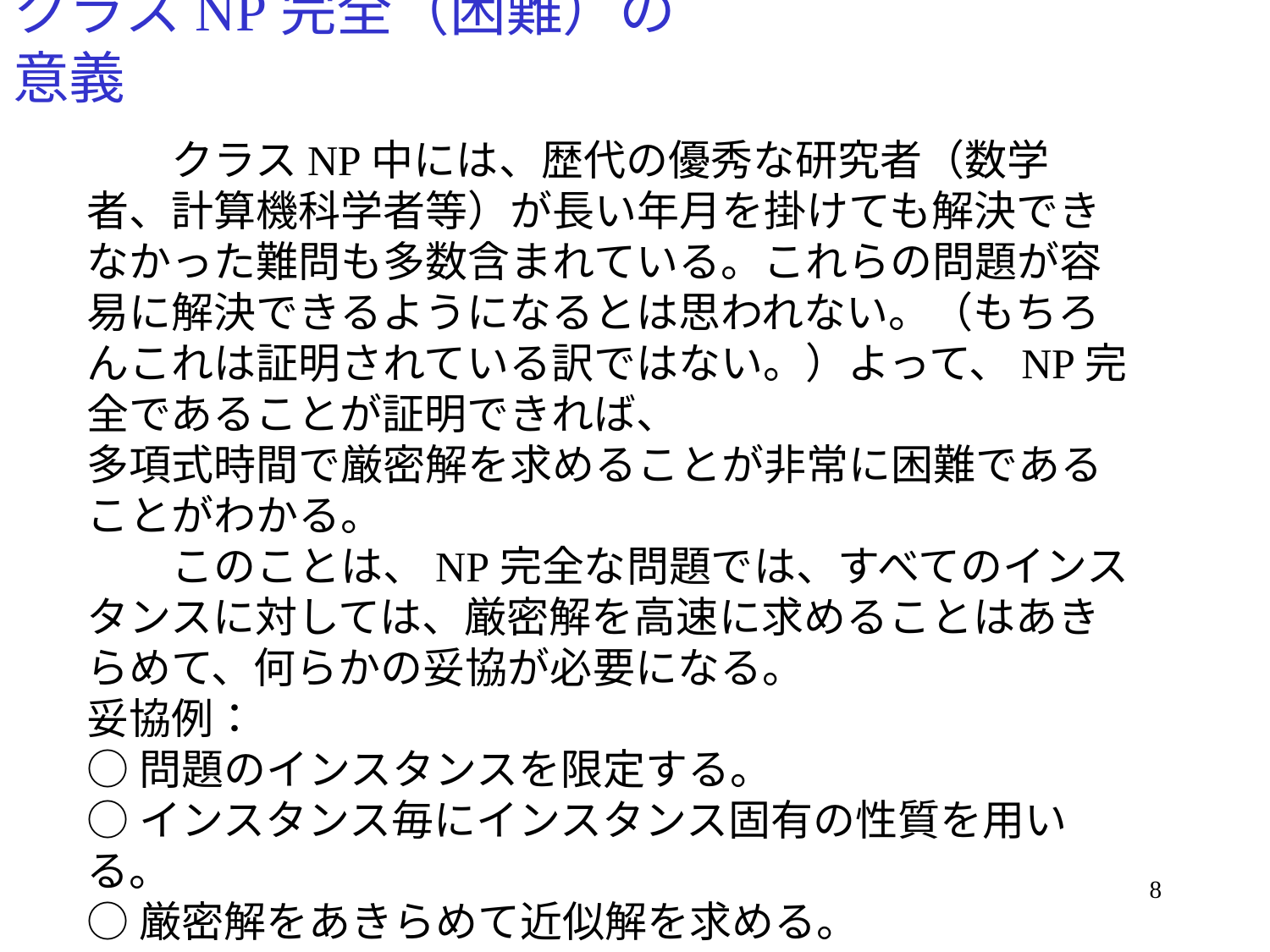

# クラスNP完全（困難）の意義
　　クラスNP中には、歴代の優秀な研究者（数学者、計算機科学者等）が長い年月を掛けても解決できなかった難問も多数含まれている。これらの問題が容易に解決できるようになるとは思われない。（もちろんこれは証明されている訳ではない。）よって、NP完全であることが証明できれば、
多項式時間で厳密解を求めることが非常に困難であることがわかる。
　　このことは、NP完全な問題では、すべてのインスタンスに対しては、厳密解を高速に求めることはあきらめて、何らかの妥協が必要になる。
妥協例：
○問題のインスタンスを限定する。
○インスタンス毎にインスタンス固有の性質を用いる。
○厳密解をあきらめて近似解を求める。
8